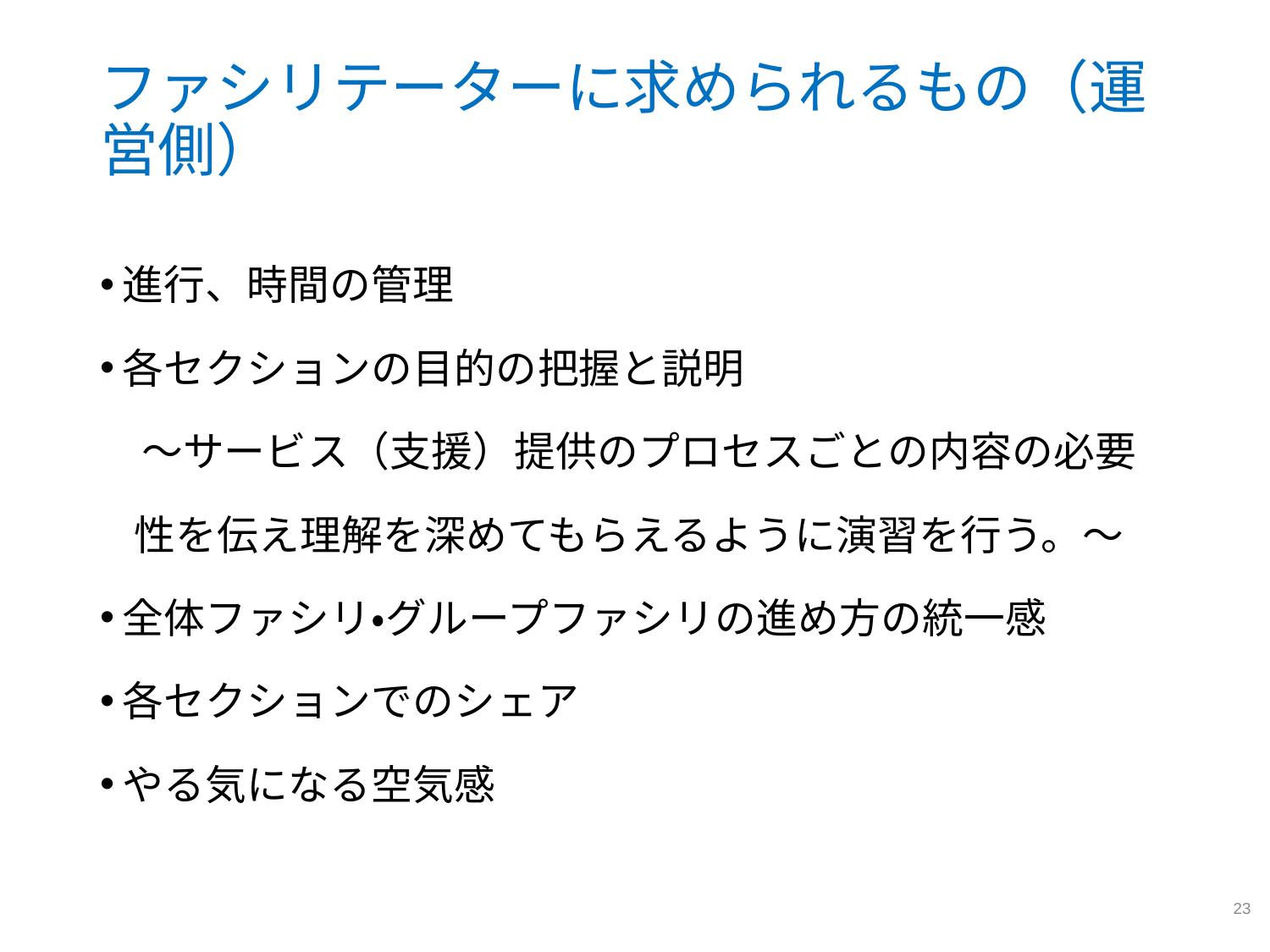

# ファシリテーターに求められるもの（運営側）
進行、時間の管理
各セクションの目的の把握と説明
　～サービス（支援）提供のプロセスごとの内容の必要
   性を伝え理解を深めてもらえるように演習を行う。～
全体ファシリ・グループファシリの進め方の統一感
各セクションでのシェア
やる気になる空気感

23